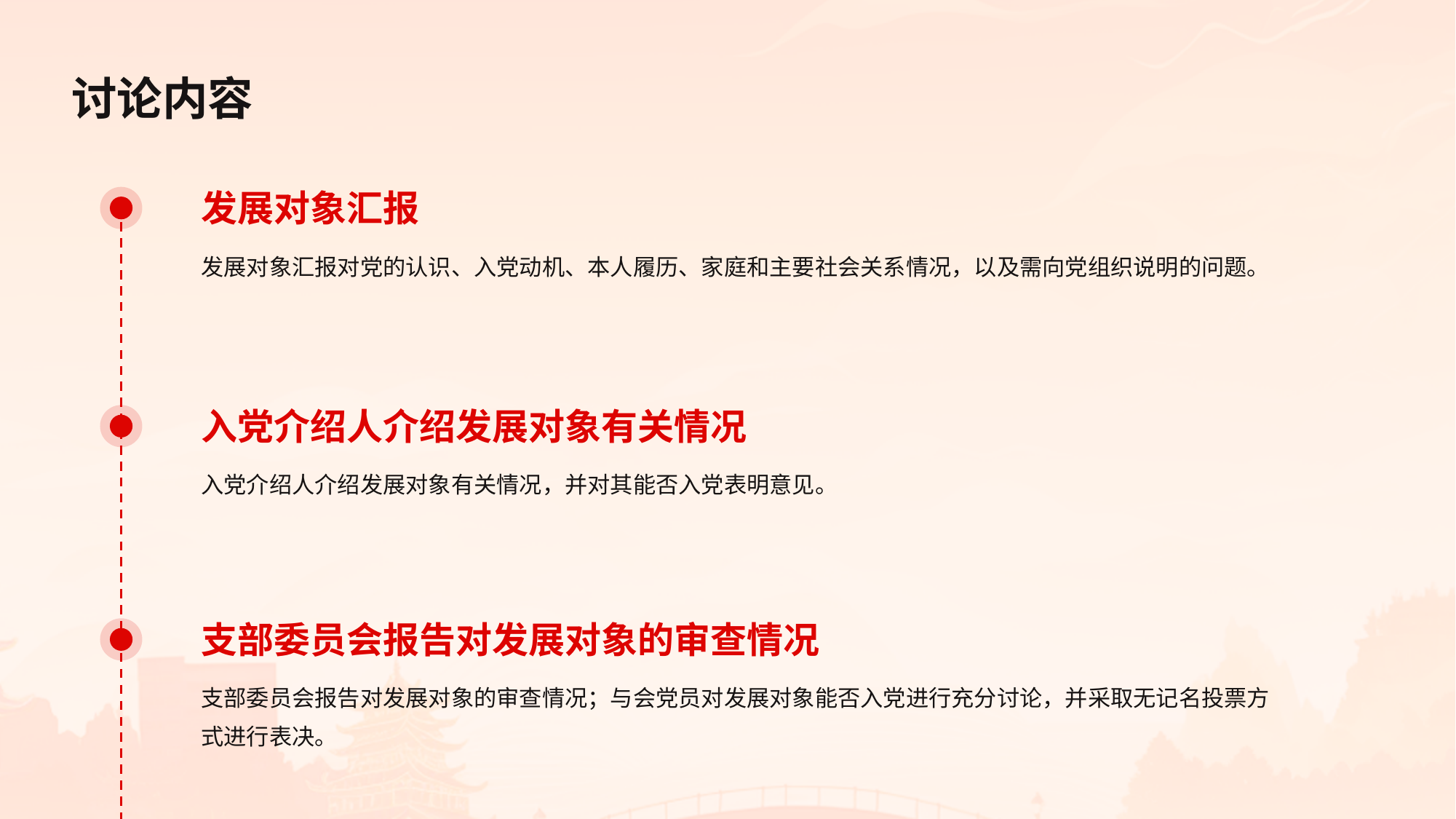

讨论内容
发展对象汇报

发展对象汇报对党的认识、入党动机、本人履历、家庭和主要社会关系情况，以及需向党组织说明的问题。
入党介绍人介绍发展对象有关情况

入党介绍人介绍发展对象有关情况，并对其能否入党表明意见。
支部委员会报告对发展对象的审查情况

支部委员会报告对发展对象的审查情况；与会党员对发展对象能否入党进行充分讨论，并采取无记名投票方式进行表决。